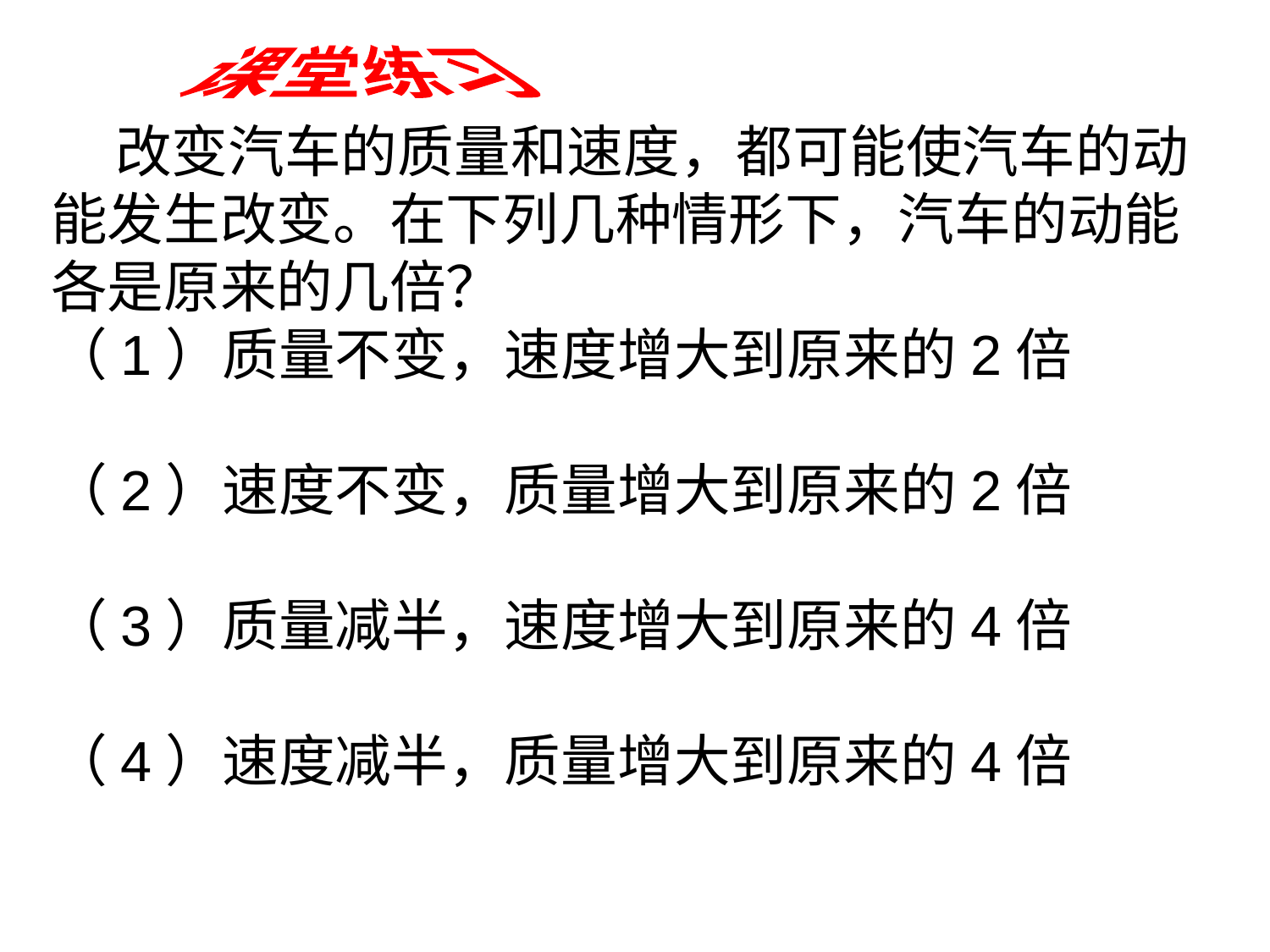

课堂练习

    改变汽车的质量和速度，都可能使汽车的动能发生改变。在下列几种情形下，汽车的动能各是原来的几倍？
（1）质量不变，速度增大到原来的2倍

（2）速度不变，质量增大到原来的2倍

（3）质量减半，速度增大到原来的4倍

（4）速度减半，质量增大到原来的4倍